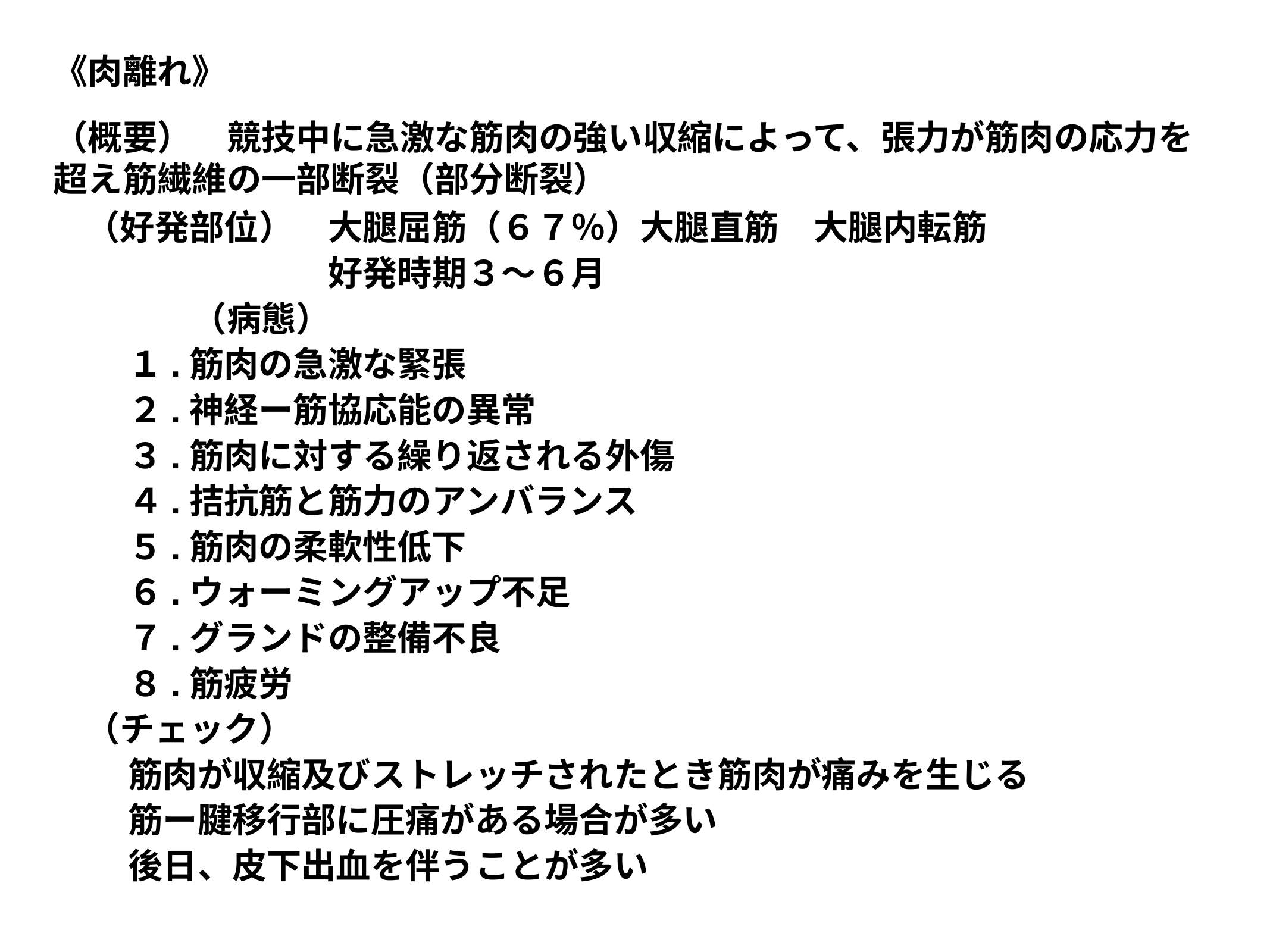

《肉離れ》
（概要）　競技中に急激な筋肉の強い収縮によって、張力が筋肉の応力を超え筋繊維の一部断裂（部分断裂）
（好発部位）　大腿屈筋（６７％）大腿直筋　大腿内転筋
　　　　　　　好発時期３〜６月
　　　　（病態）
１.筋肉の急激な緊張
２.神経ー筋協応能の異常
３.筋肉に対する繰り返される外傷
４.拮抗筋と筋力のアンバランス
５.筋肉の柔軟性低下
６.ウォーミングアップ不足
７.グランドの整備不良
８.筋疲労
（チェック）
筋肉が収縮及びストレッチされたとき筋肉が痛みを生じる
筋ー腱移行部に圧痛がある場合が多い
後日、皮下出血を伴うことが多い